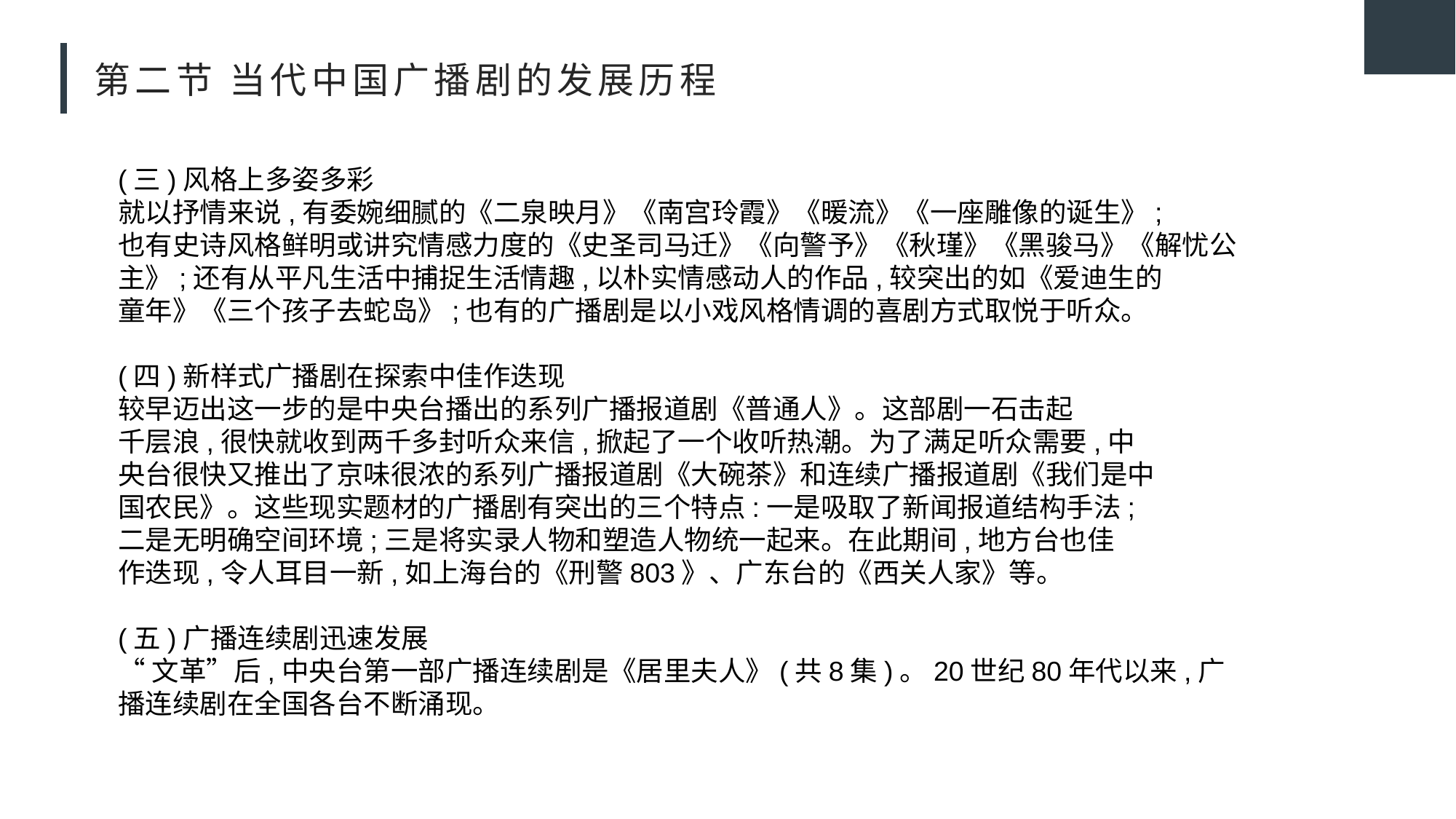

# 第二节 当代中国广播剧的发展历程

(三)风格上多姿多彩
就以抒情来说,有委婉细腻的《二泉映月》《南宫玲霞》《暖流》《一座雕像的诞生》;
也有史诗风格鲜明或讲究情感力度的《史圣司马迁》《向警予》《秋瑾》《黑骏马》《解忧公
主》;还有从平凡生活中捕捉生活情趣,以朴实情感动人的作品,较突出的如《爱迪生的
童年》《三个孩子去蛇岛》;也有的广播剧是以小戏风格情调的喜剧方式取悦于听众。

(四)新样式广播剧在探索中佳作迭现
较早迈出这一步的是中央台播出的系列广播报道剧《普通人》。这部剧一石击起
千层浪,很快就收到两千多封听众来信,掀起了一个收听热潮。为了满足听众需要,中
央台很快又推出了京味很浓的系列广播报道剧《大碗茶》和连续广播报道剧《我们是中
国农民》。这些现实题材的广播剧有突出的三个特点:一是吸取了新闻报道结构手法;
二是无明确空间环境;三是将实录人物和塑造人物统一起来。在此期间,地方台也佳
作迭现,令人耳目一新,如上海台的《刑警803》、广东台的《西关人家》等。

(五)广播连续剧迅速发展
“文革”后,中央台第一部广播连续剧是《居里夫人》(共8集)。20世纪80年代以来,广播连续剧在全国各台不断涌现。